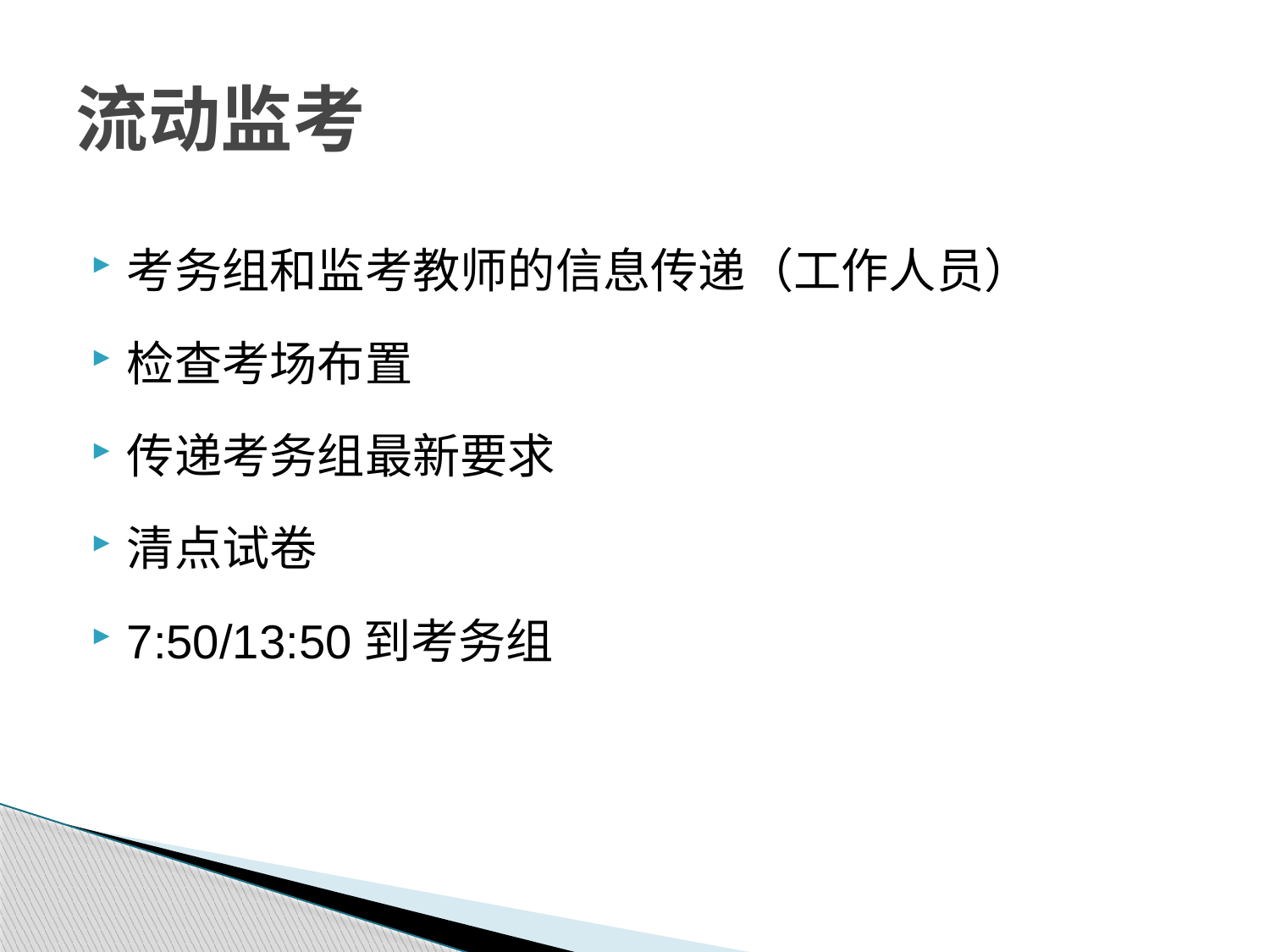

# 流动监考
考务组和监考教师的信息传递（工作人员）
检查考场布置
传递考务组最新要求
清点试卷
7:50/13:50到考务组